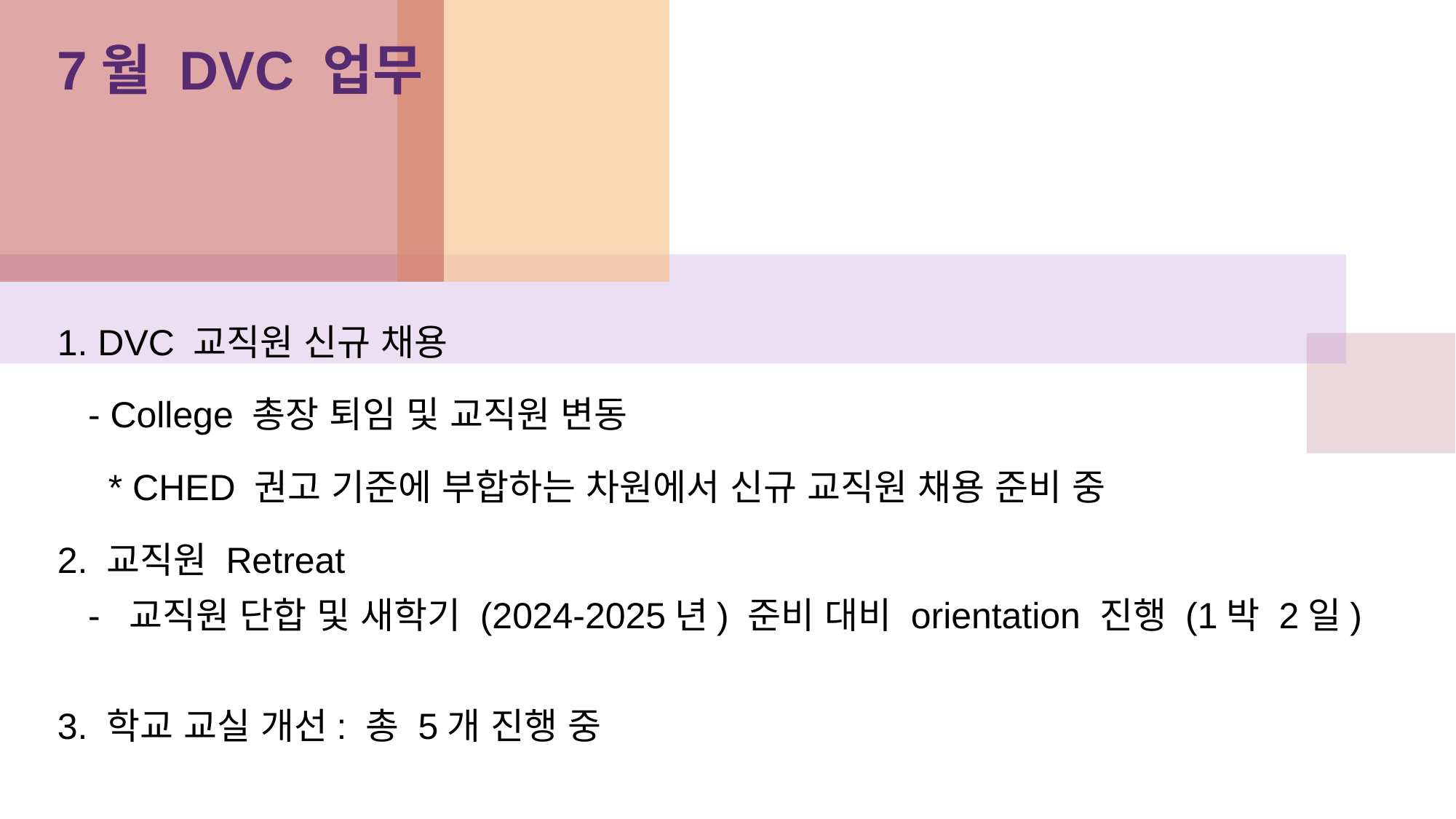

# 7월 DVC 업무
1. DVC 교직원 신규 채용
   - College 총장 퇴임 및 교직원 변동
     * CHED 권고 기준에 부합하는 차원에서 신규 교직원 채용 준비 중
2. 교직원 Retreat
   -  교직원 단합 및 새학기 (2024-2025년) 준비 대비 orientation 진행 (1박 2일)

3. 학교 교실 개선: 총 5개 진행 중